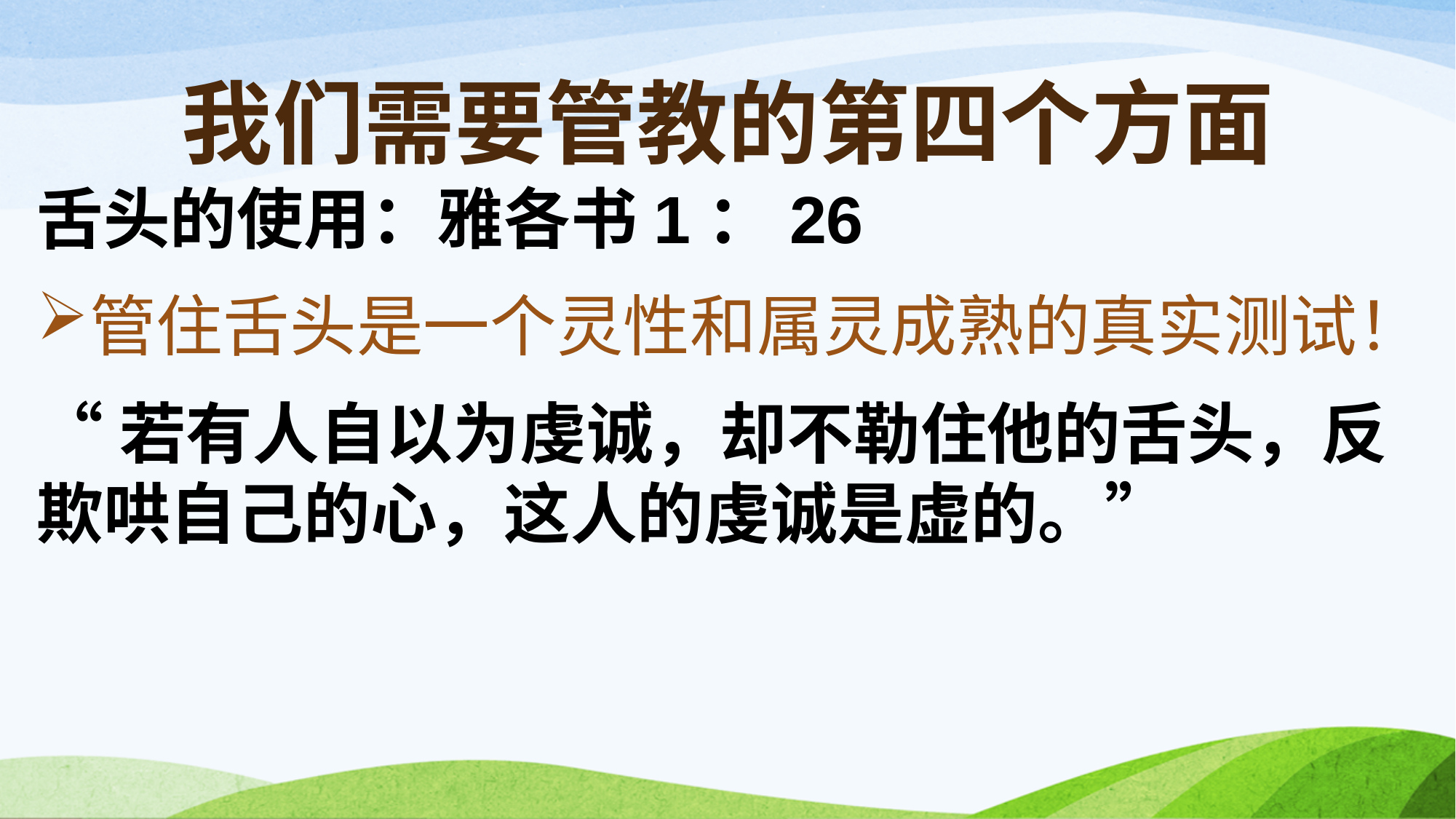

# 我们需要管教的第四个方面
舌头的使用：雅各书1：26
管住舌头是一个灵性和属灵成熟的真实测试！
“若有人自以为虔诚，却不勒住他的舌头，反欺哄自己的心，这人的虔诚是虚的。”